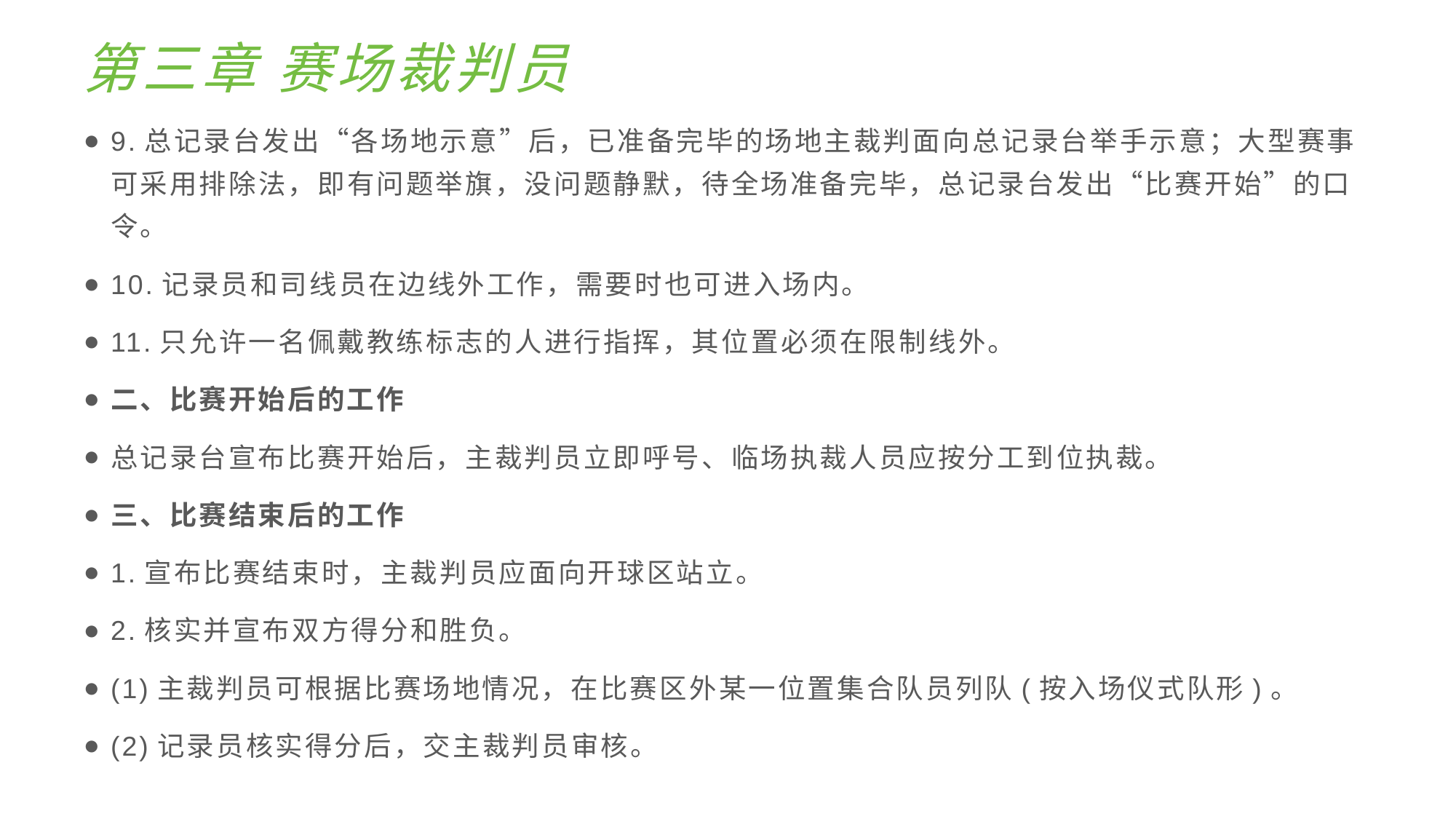

# 第三章 赛场裁判员
9.总记录台发出“各场地示意”后，已准备完毕的场地主裁判面向总记录台举手示意；大型赛事可采用排除法，即有问题举旗，没问题静默，待全场准备完毕，总记录台发出“比赛开始”的口令。
10.记录员和司线员在边线外工作，需要时也可进入场内。
11.只允许一名佩戴教练标志的人进行指挥，其位置必须在限制线外。
二、比赛开始后的工作
总记录台宣布比赛开始后，主裁判员立即呼号、临场执裁人员应按分工到位执裁。
三、比赛结束后的工作
1.宣布比赛结束时，主裁判员应面向开球区站立。
2.核实并宣布双方得分和胜负。
(1)主裁判员可根据比赛场地情况，在比赛区外某一位置集合队员列队(按入场仪式队形)。
(2)记录员核实得分后，交主裁判员审核。